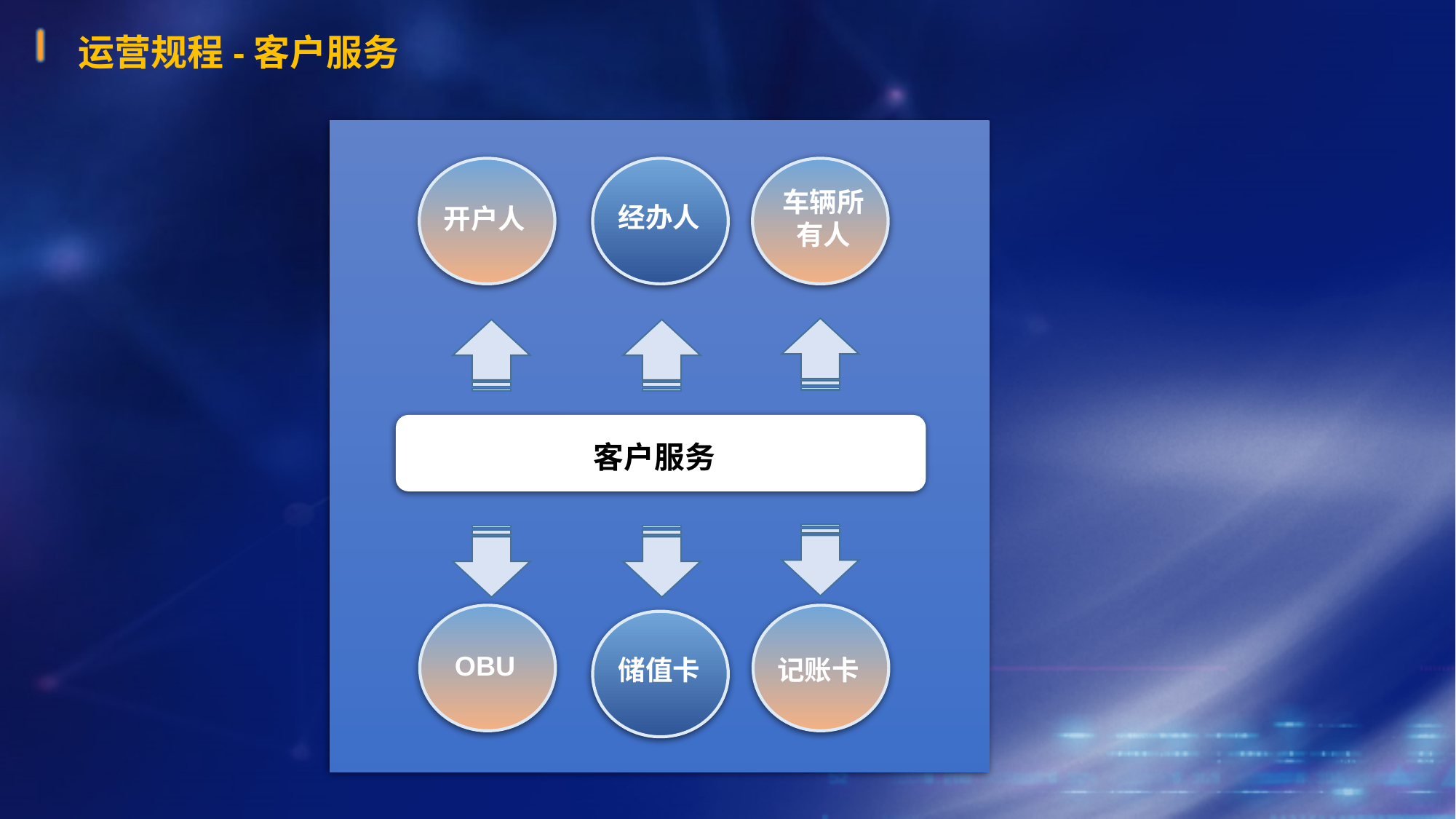

运营规程-客户服务

车辆所有人

开户人

经办人

客户服务

记账卡

OBU

储值卡
www.islide.cc
9